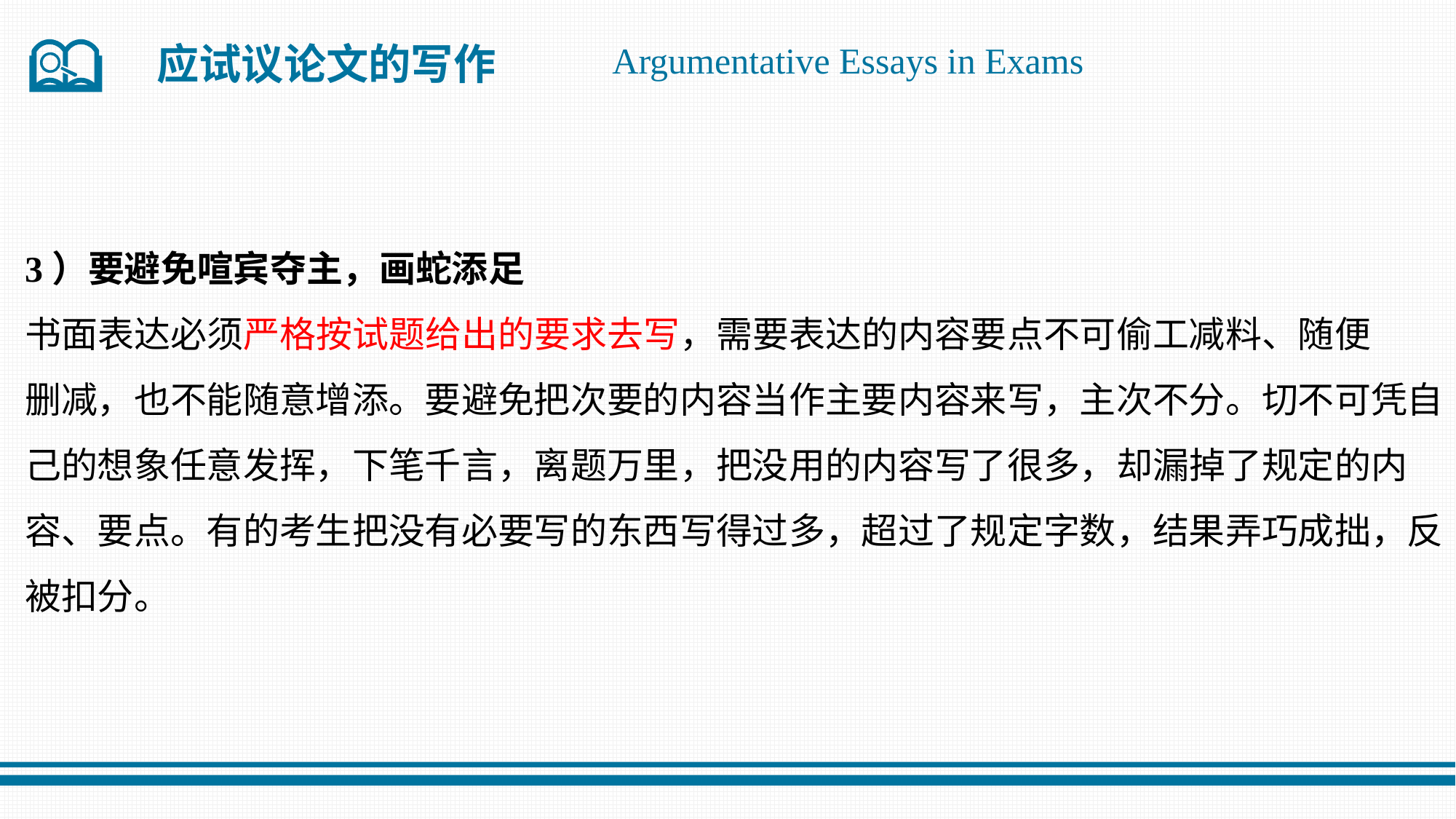

应试议论文的写作
Argumentative Essays in Exams
3）要避免喧宾夺主，画蛇添足
书面表达必须严格按试题给出的要求去写，需要表达的内容要点不可偷工减料、随便
删减，也不能随意增添。要避免把次要的内容当作主要内容来写，主次不分。切不可凭自
己的想象任意发挥，下笔千言，离题万里，把没用的内容写了很多，却漏掉了规定的内
容、要点。有的考生把没有必要写的东西写得过多，超过了规定字数，结果弄巧成拙，反
被扣分。